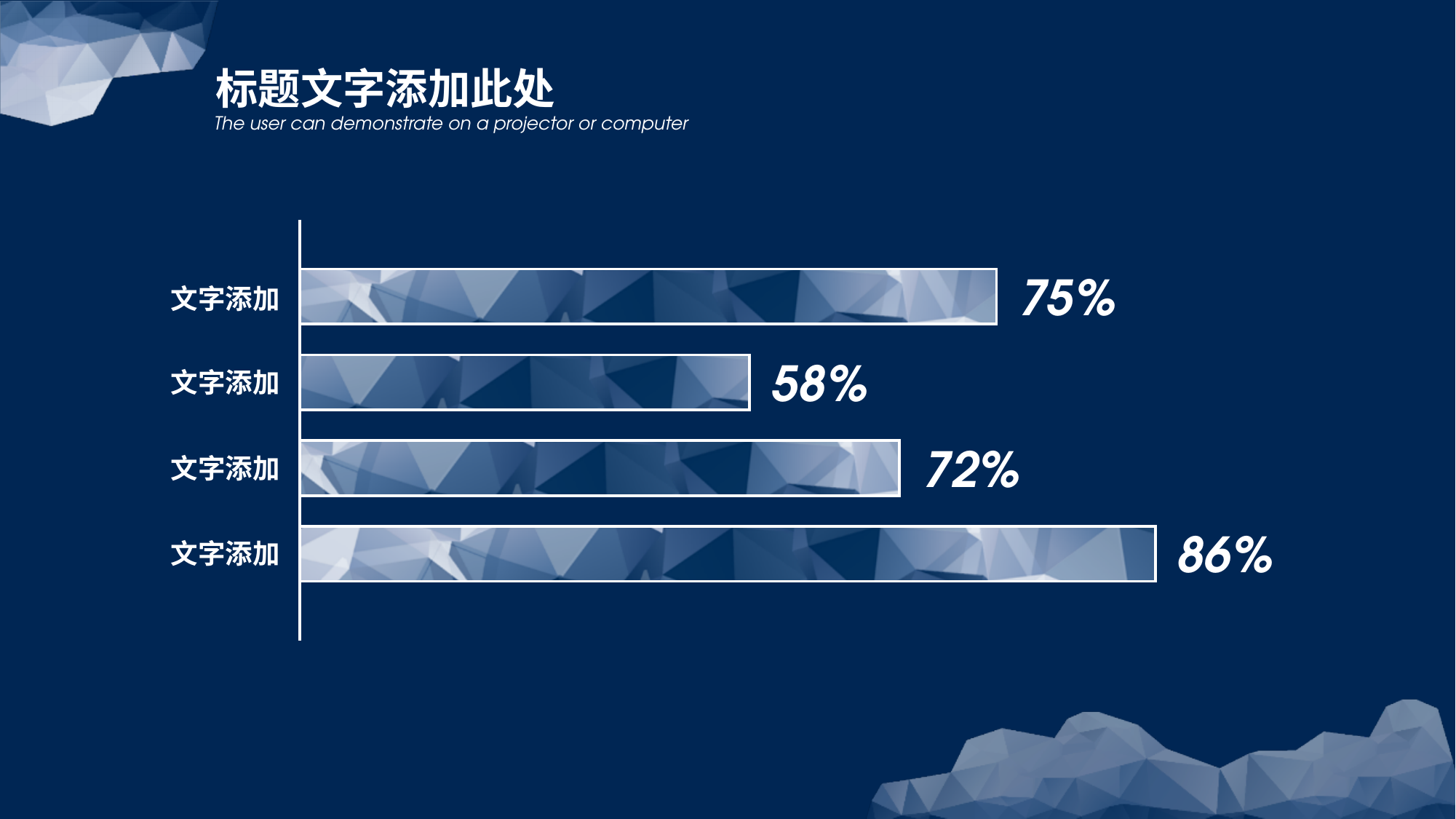

标题文字添加此处
The user can demonstrate on a projector or computer
75%

文字添加
58%
文字添加
72%
文字添加
86%
文字添加